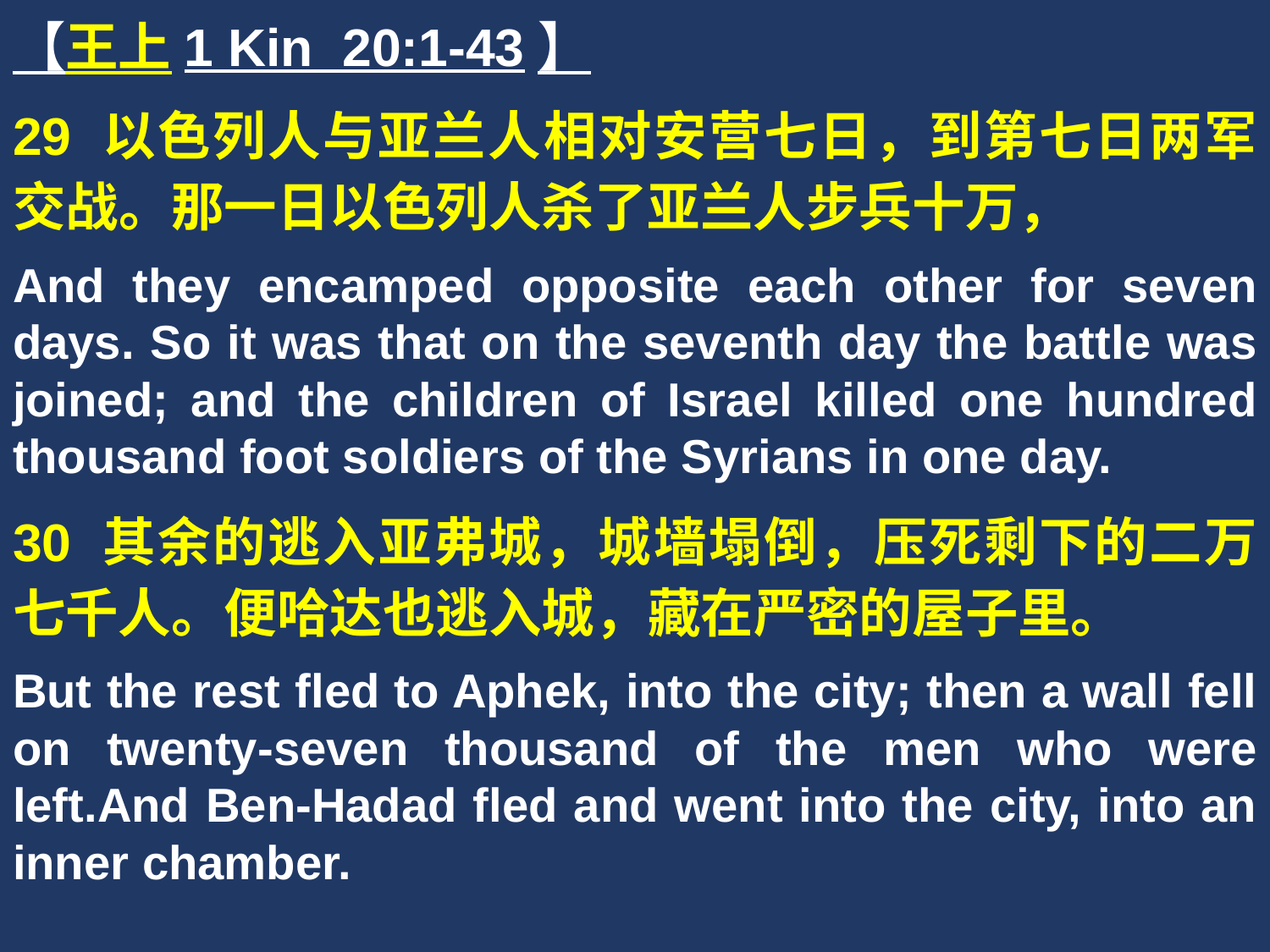

【王上1 Kin  20:1-43】
29 以色列人与亚兰人相对安营七日，到第七日两军交战。那一日以色列人杀了亚兰人步兵十万，
And they encamped opposite each other for seven days. So it was that on the seventh day the battle was joined; and the children of Israel killed one hundred thousand foot soldiers of the Syrians in one day.
30 其余的逃入亚弗城，城墙塌倒，压死剩下的二万七千人。便哈达也逃入城，藏在严密的屋子里。
But the rest fled to Aphek, into the city; then a wall fell on twenty-seven thousand of the men who were left.And Ben-Hadad fled and went into the city, into an inner chamber.